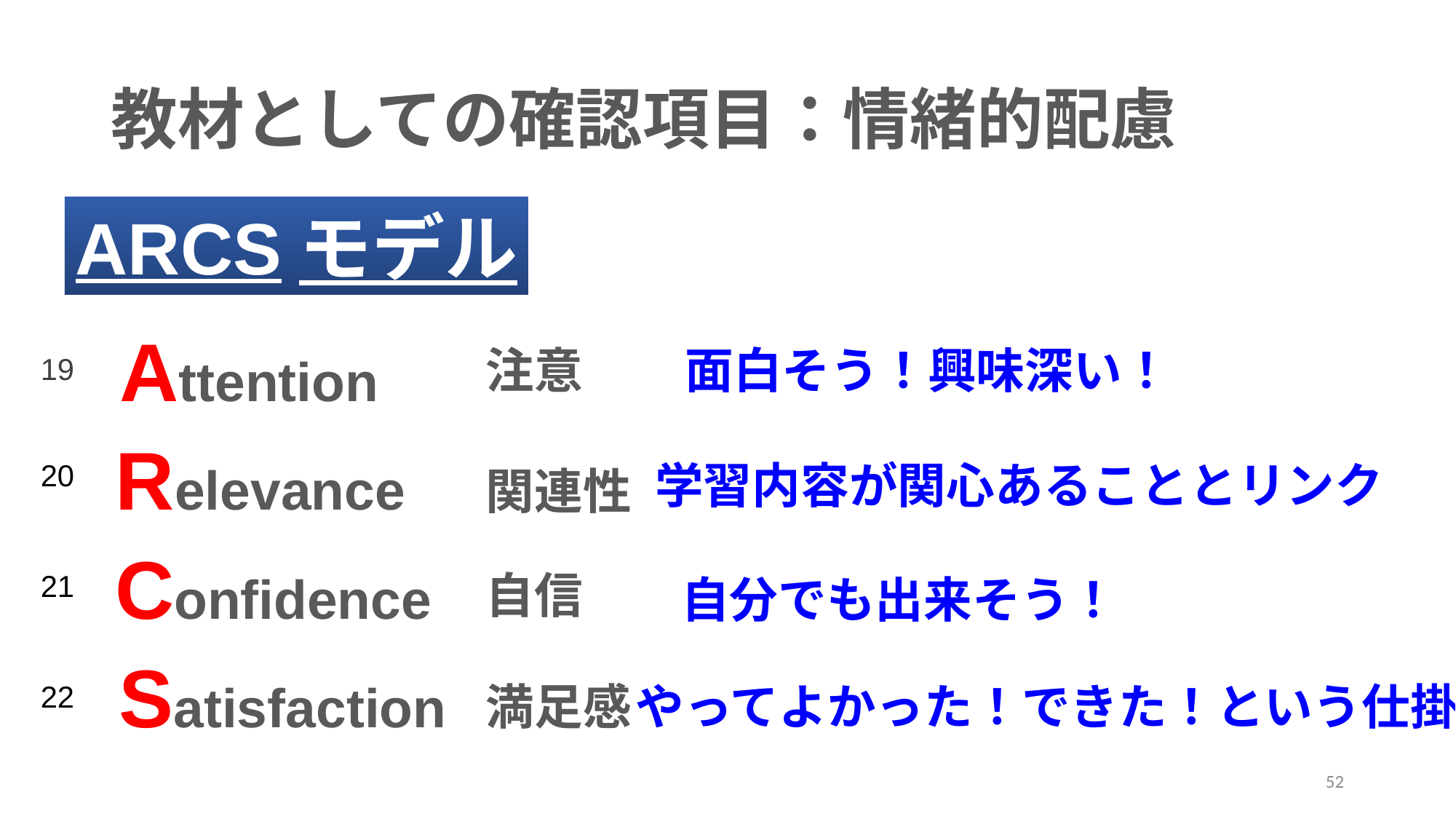

# 教材としての確認項目：情緒的配慮
ARCSモデル
Attention
注意
面白そう！興味深い！
19
Relevance
学習内容が関心あることとリンク
20
関連性
Confidence
自信
21
自分でも出来そう！
Satisfaction
やってよかった！できた！という仕掛け
満足感
22
52